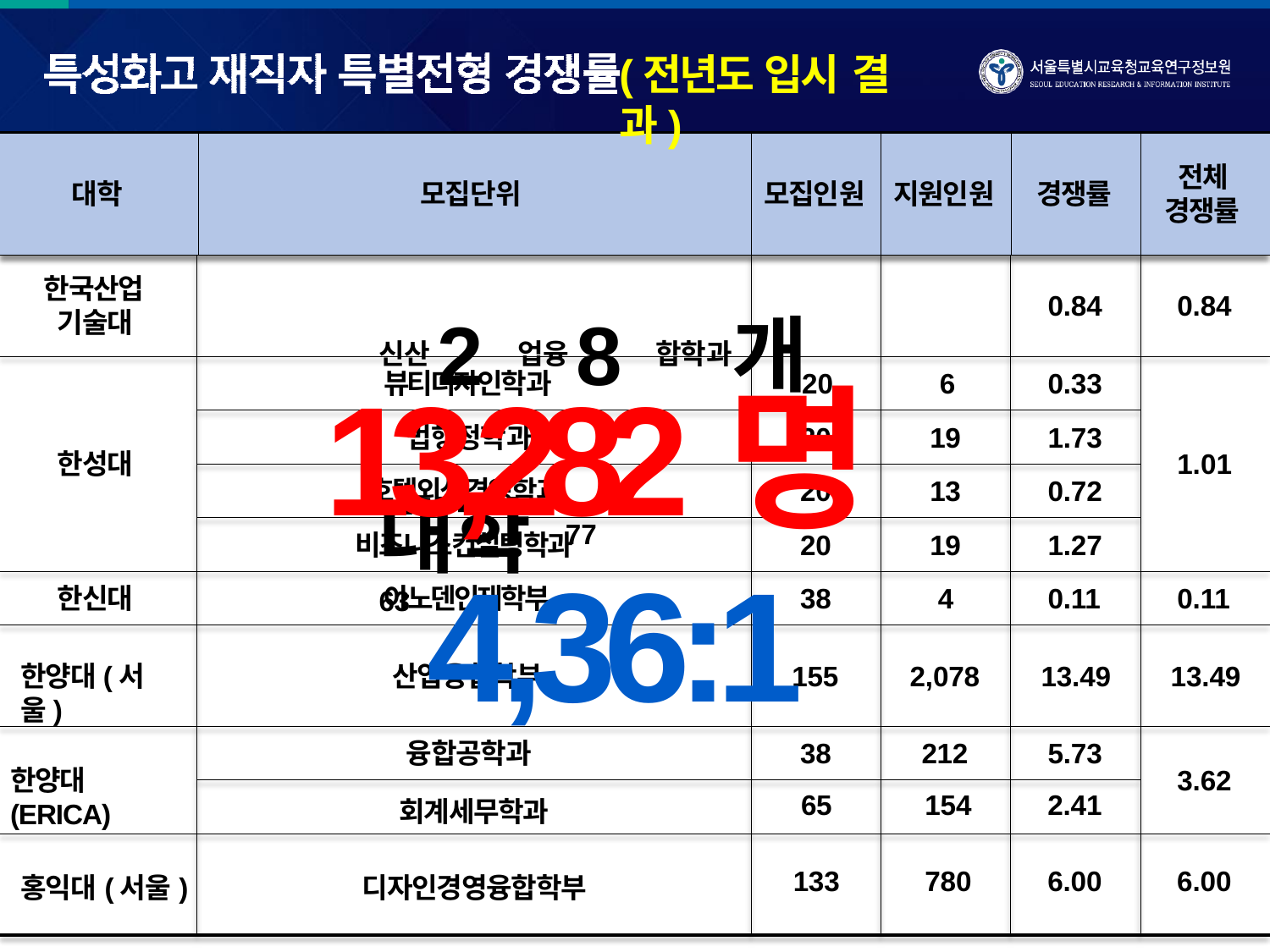

(전년도 입시 결과)

전체  경쟁률
대학
모집단위	모집인원	지원인원	경쟁률
신산2업융8합학과개 대학77	63

한국산업  기술대
0.84
0.84
13,282명
뷰티디자인학과	20	6
0.33
법행정학과
20
19
1.73
한성대
1.01
호텔외식경영학과
20
13
0.72
비즈니스컨설팅학과
20
19
1.27
4,36:1
한신대
아노덴인재학부
38
4
0.11
0.11
한양대(서울)
산업융합학부
155
2,078	13.49	13.49
융합공학과
38
212
5.73
한양대(ERICA)
3.62
|  | 회계세무학과 | 65 | 154 | 2.41 |  |
| --- | --- | --- | --- | --- | --- |
| 홍익대(서울) | 디자인경영융합학부 | 133 | 780 | 6.00 | 6.00 |